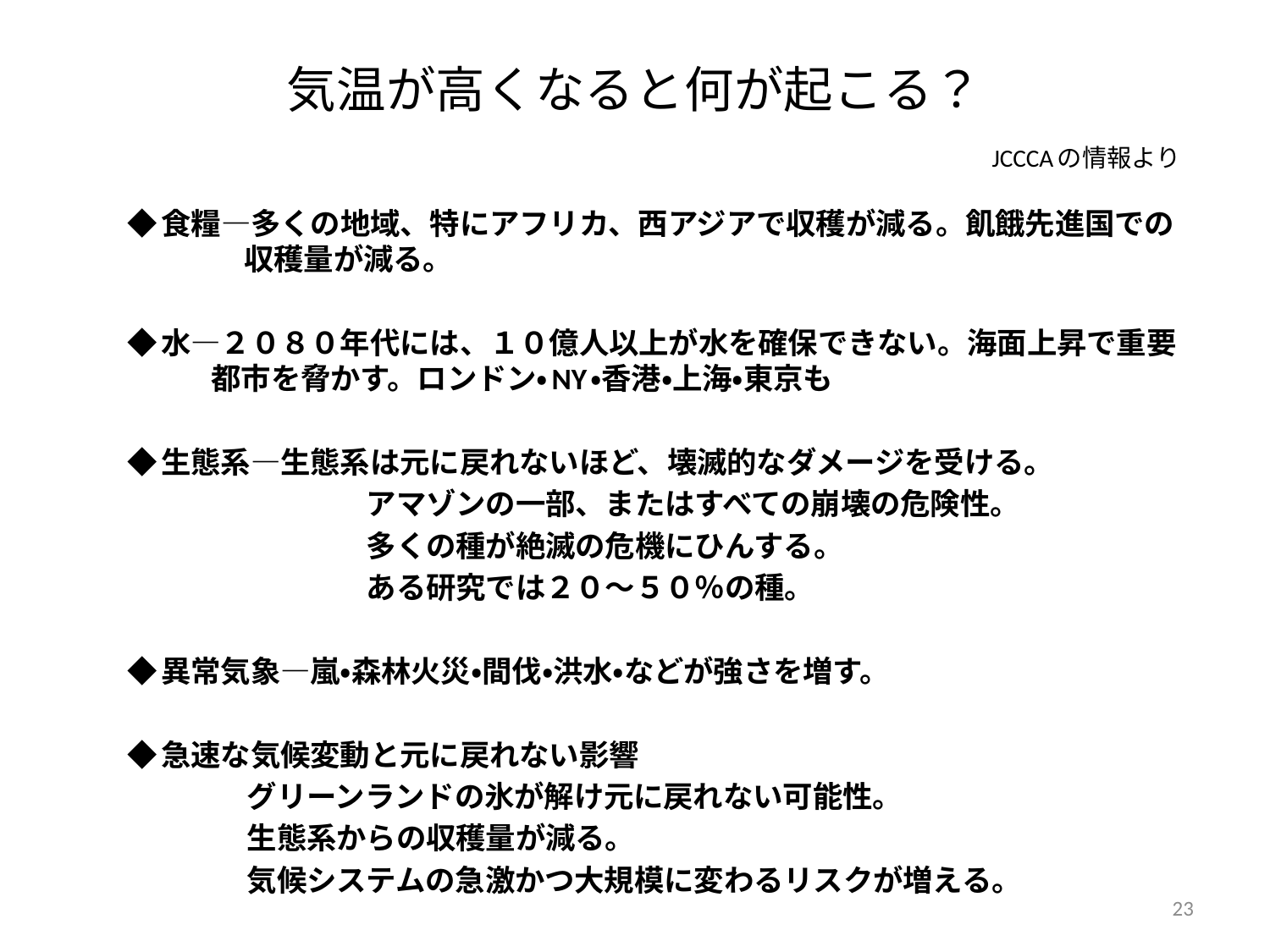

# 気温が高くなると何が起こる？ 　　　　　　　　　　　　　　　　　　JCCCAの情報より
◆食糧―多くの地域、特にアフリカ、西アジアで収穫が減る。飢餓先進国での収穫量が減る。

◆水―２０８０年代には、１０億人以上が水を確保できない。海面上昇で重要都市を脅かす。ロンドン・NY・香港・上海・東京も

◆生態系―生態系は元に戻れないほど、壊滅的なダメージを受ける。
　　　　　　　　アマゾンの一部、またはすべての崩壊の危険性。
　　　　　　　　多くの種が絶滅の危機にひんする。
　　　　　　　　ある研究では２０～５０％の種。

◆異常気象―嵐・森林火災・間伐・洪水・などが強さを増す。

◆急速な気候変動と元に戻れない影響
　　　　グリーンランドの氷が解け元に戻れない可能性。
　　　　生態系からの収穫量が減る。
　　　　気候システムの急激かつ大規模に変わるリスクが増える。
23